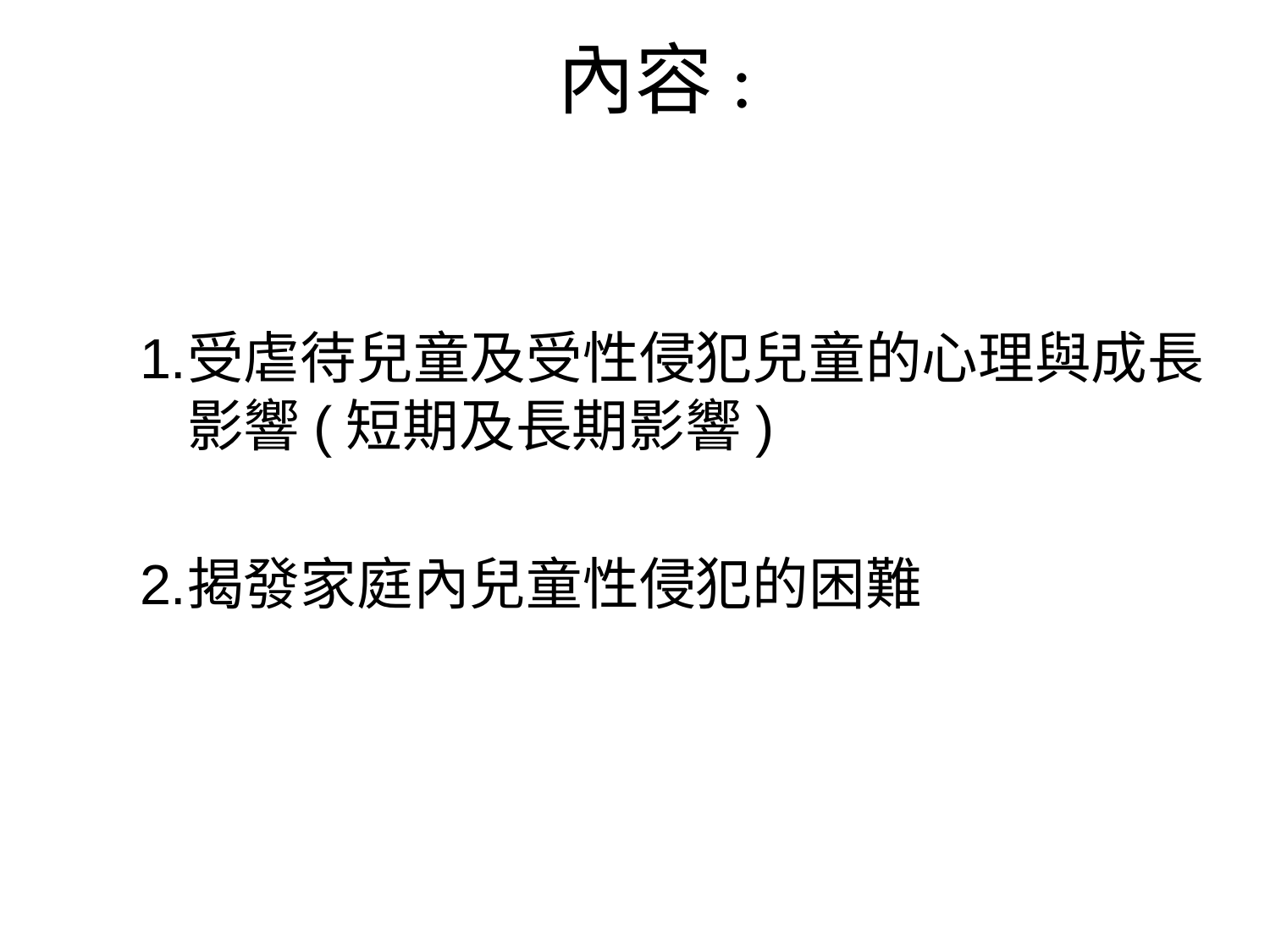

內容:
受虐待兒童及受性侵犯兒童的心理與成長影響(短期及長期影響)

揭發家庭內兒童性侵犯的困難